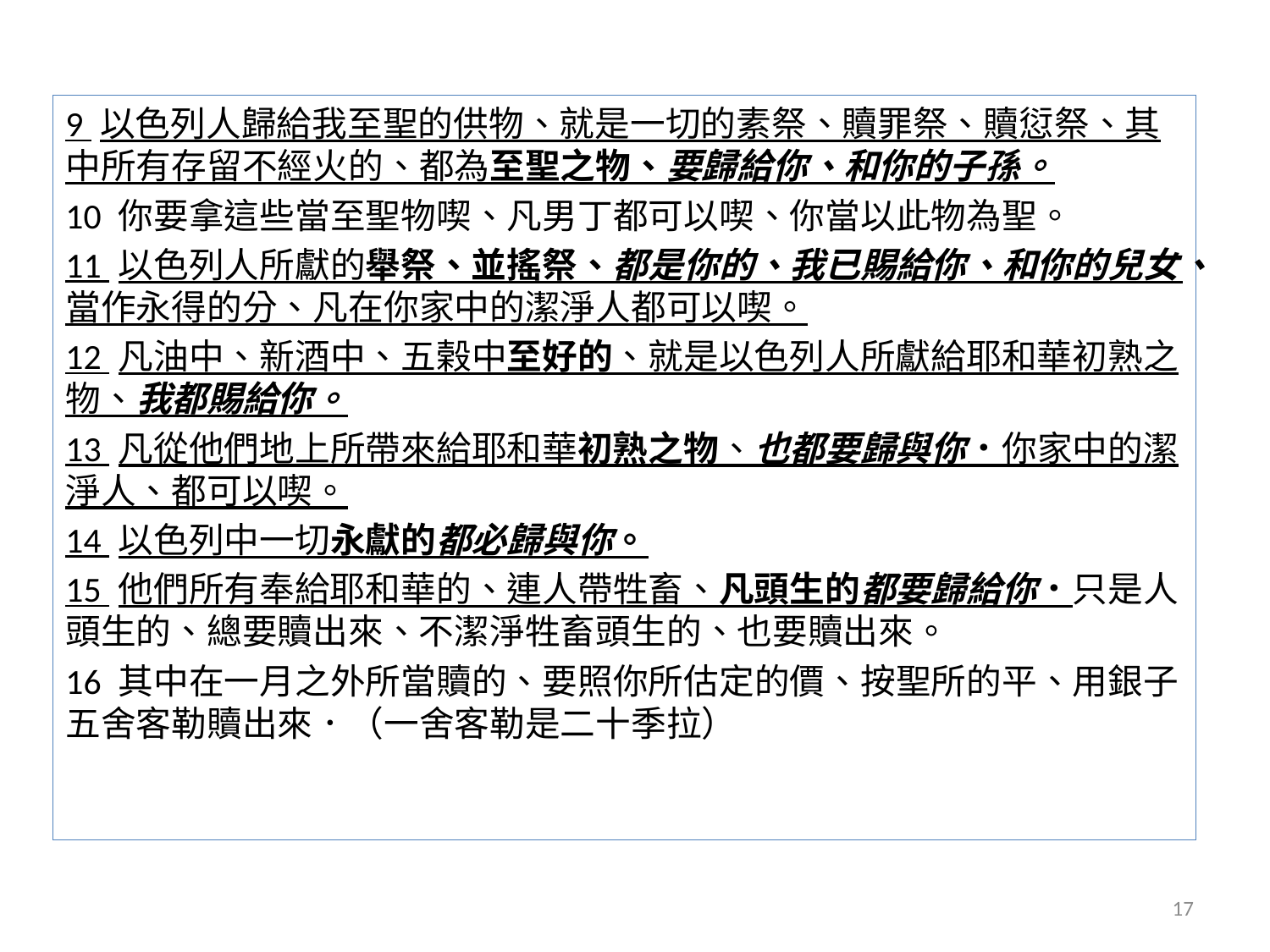

9 以色列人歸給我至聖的供物、就是一切的素祭、贖罪祭、贖愆祭、其 中所有存留不經火的、都為至聖之物、要歸給你、和你的子孫。
10 你要拿這些當至聖物喫、凡男丁都可以喫、你當以此物為聖。
11 以色列人所獻的舉祭、並搖祭、都是你的、我已賜給你、和你的兒女、當作永得的分、凡在你家中的潔淨人都可以喫。
12 凡油中、新酒中、五榖中至好的、就是以色列人所獻給耶和華初熟之物、我都賜給你。
13 凡從他們地上所帶來給耶和華初熟之物、也都要歸與你．你家中的潔淨人、都可以喫。
14 以色列中一切永獻的都必歸與你。
15 他們所有奉給耶和華的、連人帶牲畜、凡頭生的都要歸給你．只是人頭生的、總要贖出來、不潔淨牲畜頭生的、也要贖出來。
16 其中在一月之外所當贖的、要照你所估定的價、按聖所的平、用銀子五舍客勒贖出來．（一舍客勒是二十季拉）

17